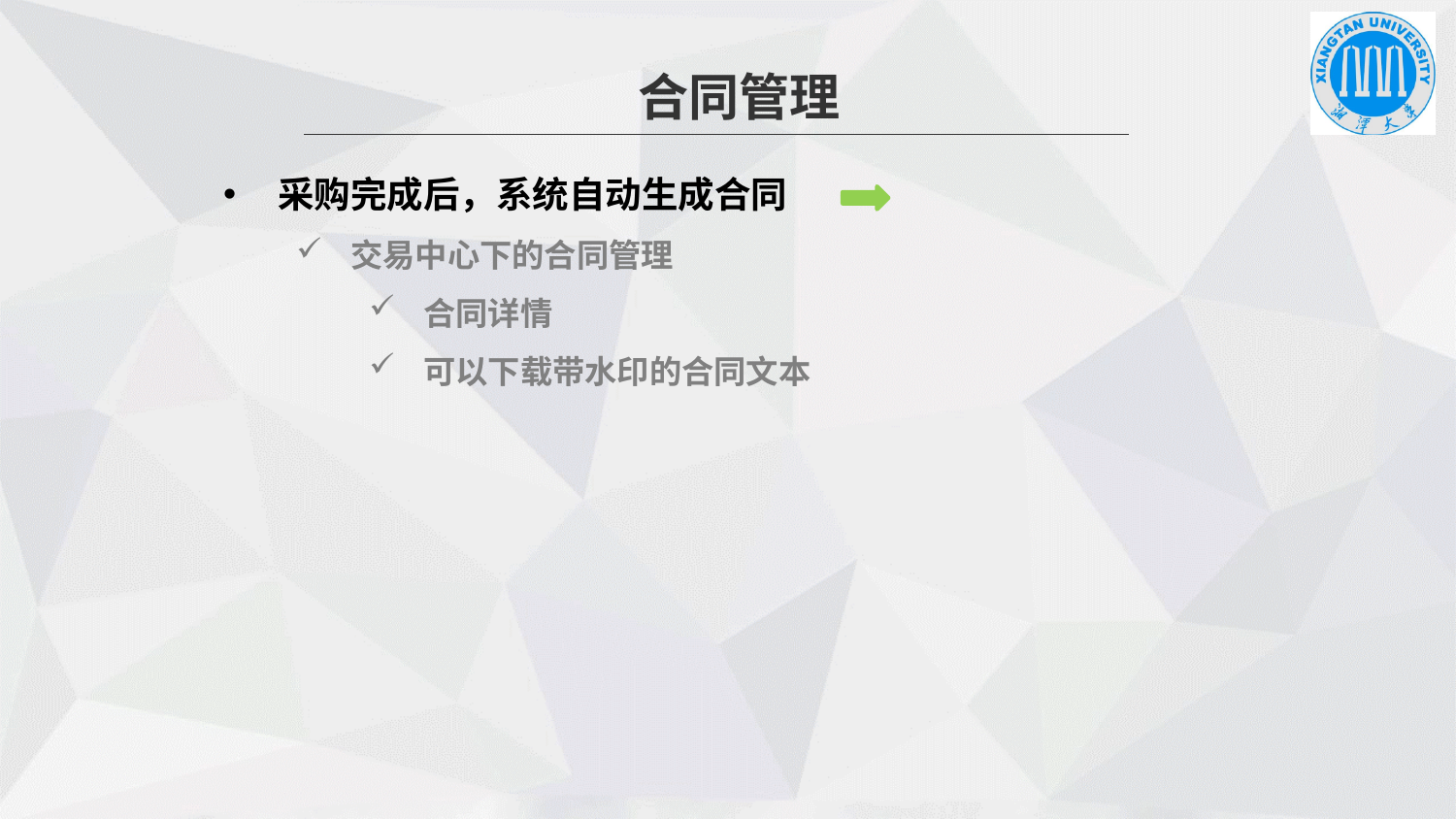

合同管理
采购完成后，系统自动生成合同
交易中心下的合同管理
合同详情
可以下载带水印的合同文本